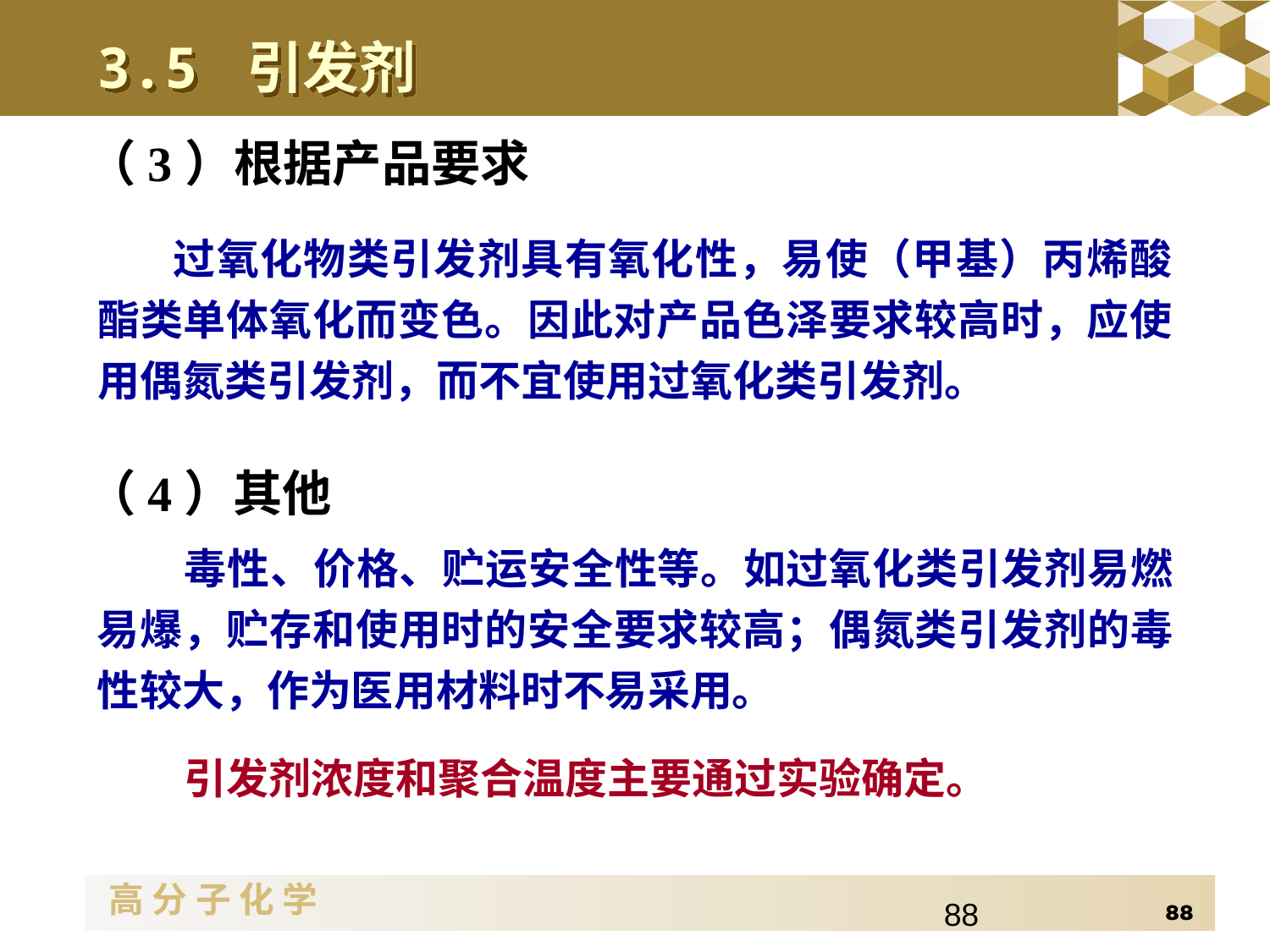

3.5 引发剂
（3）根据产品要求
      过氧化物类引发剂具有氧化性，易使（甲基）丙烯酸酯类单体氧化而变色。因此对产品色泽要求较高时，应使用偶氮类引发剂，而不宜使用过氧化类引发剂。
（4）其他
毒性、价格、贮运安全性等。如过氧化类引发剂易燃易爆，贮存和使用时的安全要求较高；偶氮类引发剂的毒性较大，作为医用材料时不易采用。
引发剂浓度和聚合温度主要通过实验确定。
88